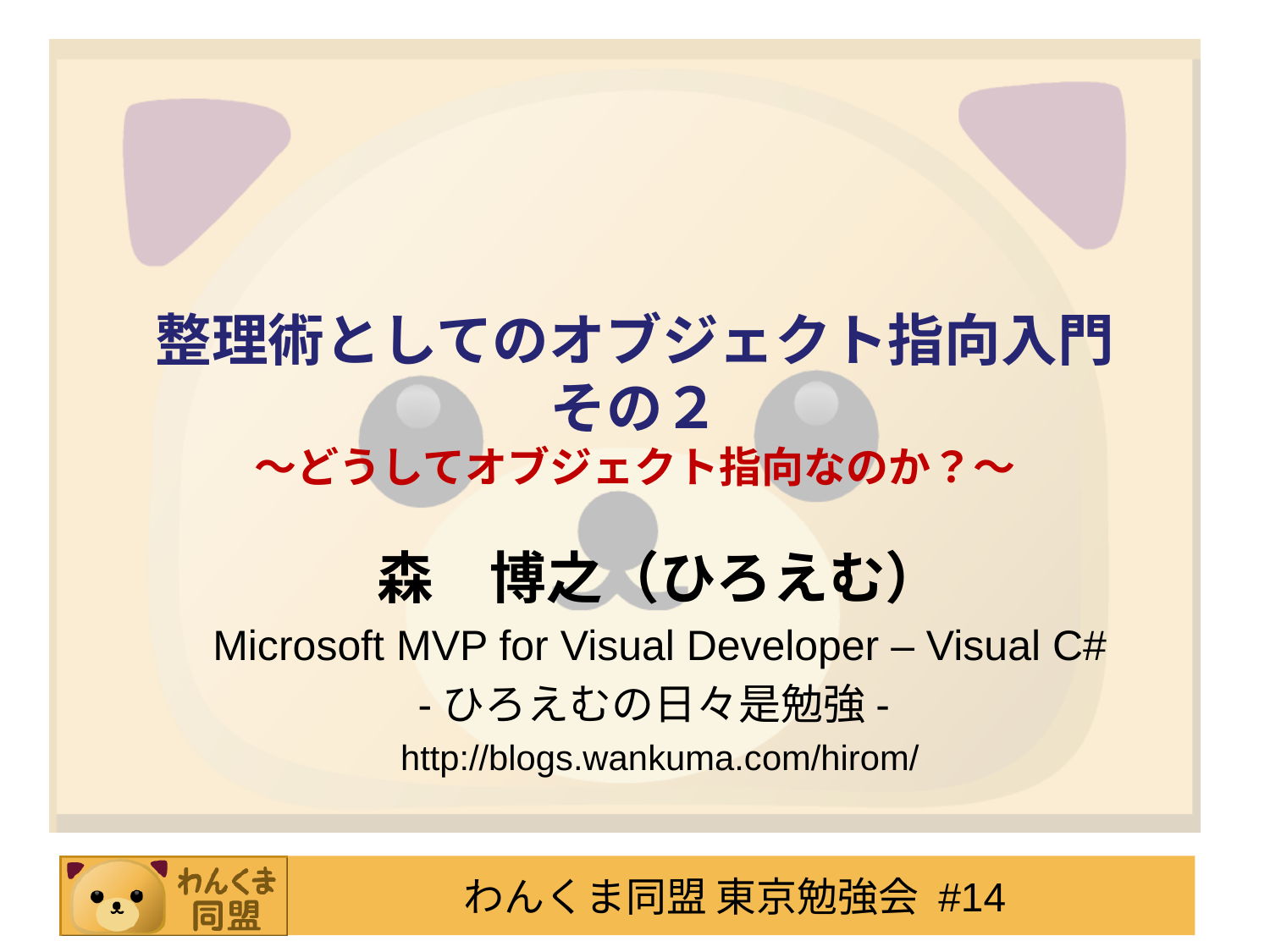

# 整理術としてのオブジェクト指向入門 その２ ～どうしてオブジェクト指向なのか？～
森　博之（ひろえむ）
Microsoft MVP for Visual Developer – Visual C#
-ひろえむの日々是勉強-
http://blogs.wankuma.com/hirom/